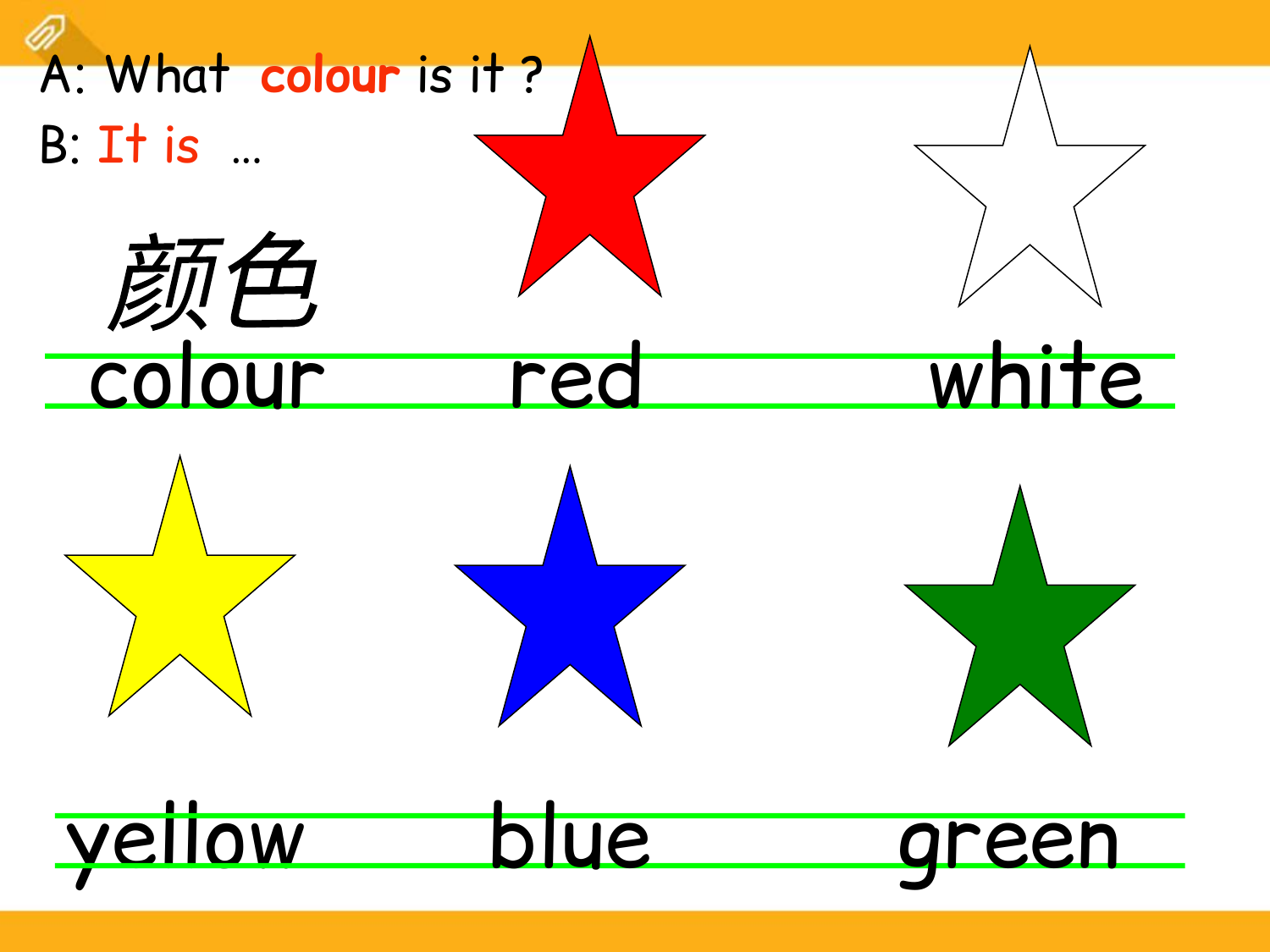

A: What  colour is it ?

B: It is  …
颜色
colour
red
white

yellow
blue
green